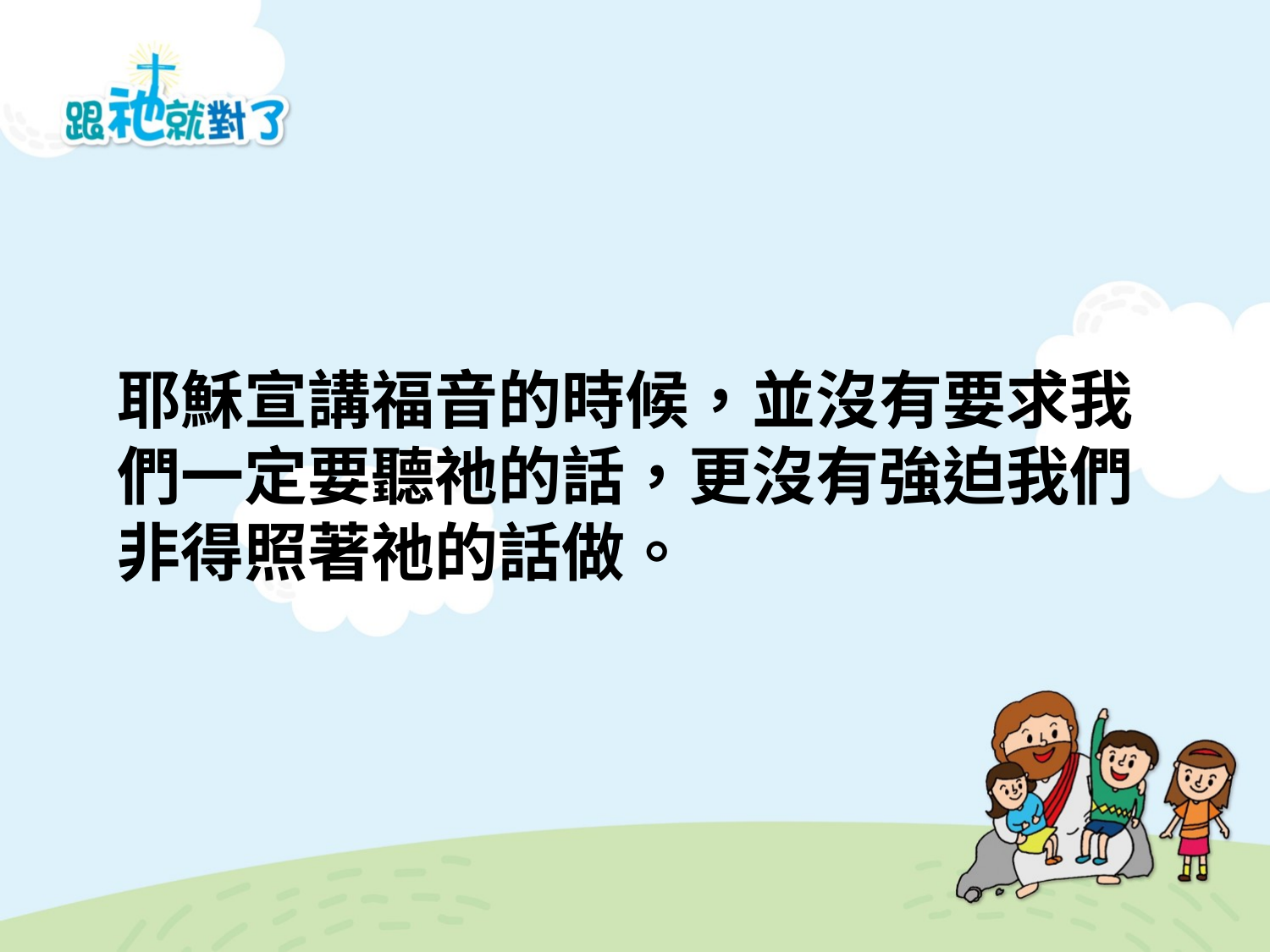

耶穌宣講福音的時候，並沒有要求我們一定要聽祂的話，更沒有強迫我們非得照著祂的話做。